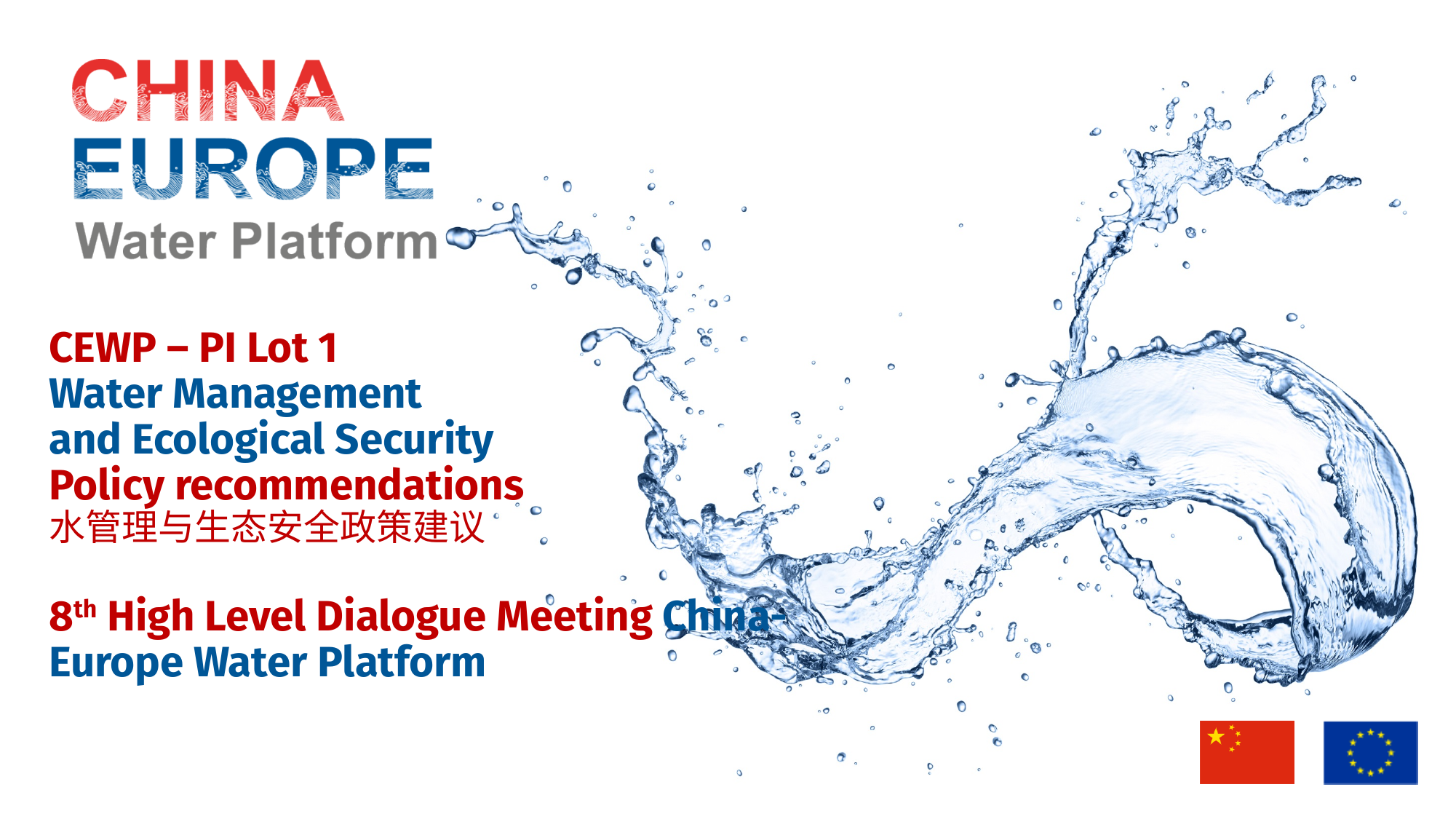

# CEWP – PI Lot 1 Water Management and Ecological Security Policy recommendations 水管理与生态安全政策建议 8th High Level Dialogue Meeting China-Europe Water Platform